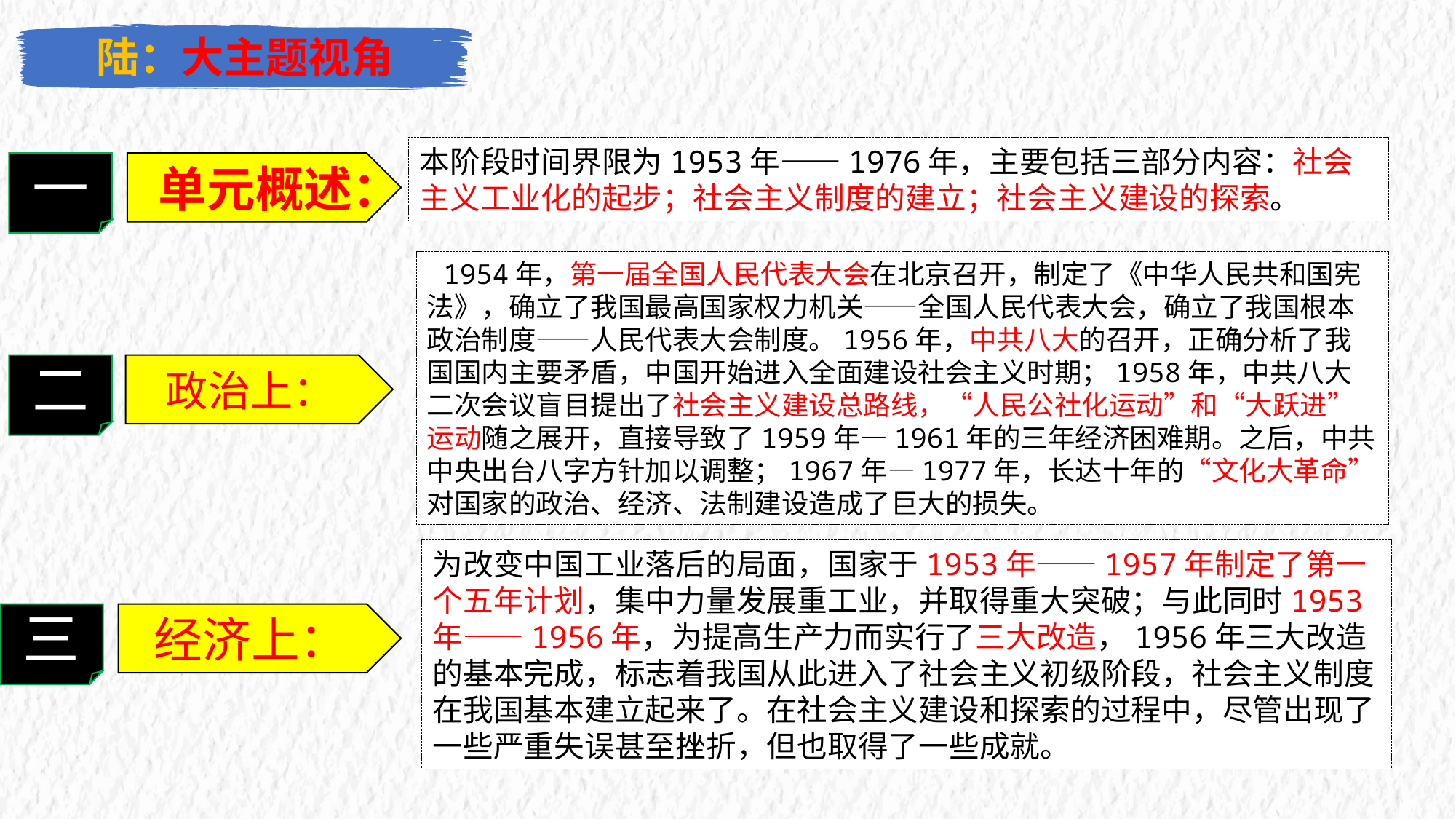

陆：大主题视角
本阶段时间界限为1953年——1976年，主要包括三部分内容：社会主义工业化的起步；社会主义制度的建立；社会主义建设的探索。
一
单元概述：
 1954年，第一届全国人民代表大会在北京召开，制定了《中华人民共和国宪法》，确立了我国最高国家权力机关——全国人民代表大会，确立了我国根本政治制度——人民代表大会制度。1956年，中共八大的召开，正确分析了我国国内主要矛盾，中国开始进入全面建设社会主义时期；1958年，中共八大二次会议盲目提出了社会主义建设总路线，“人民公社化运动”和“大跃进”运动随之展开，直接导致了1959年—1961年的三年经济困难期。之后，中共中央出台八字方针加以调整；1967年—1977年，长达十年的“文化大革命”对国家的政治、经济、法制建设造成了巨大的损失。
二
政治上：
为改变中国工业落后的局面，国家于1953年——1957年制定了第一个五年计划，集中力量发展重工业，并取得重大突破；与此同时1953年——1956年，为提高生产力而实行了三大改造，1956年三大改造的基本完成，标志着我国从此进入了社会主义初级阶段，社会主义制度在我国基本建立起来了。在社会主义建设和探索的过程中，尽管出现了一些严重失误甚至挫折，但也取得了一些成就。
经济上：
三